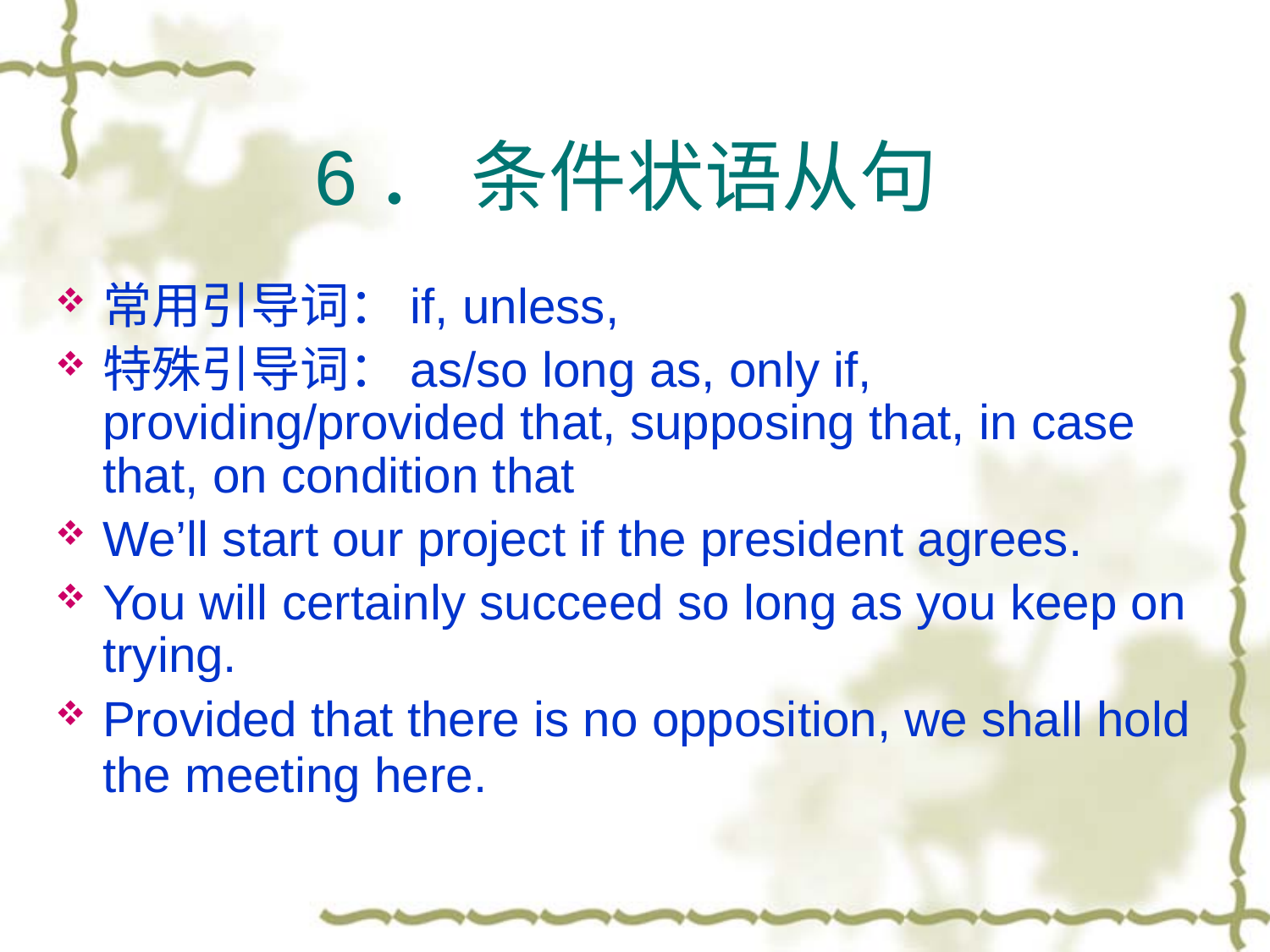

6． 条件状语从句
常用引导词：if, unless,
特殊引导词：as/so long as, only if, providing/provided that, supposing that, in case that, on condition that
We’ll start our project if the president agrees.
You will certainly succeed so long as you keep on trying.
Provided that there is no opposition, we shall hold the meeting here.